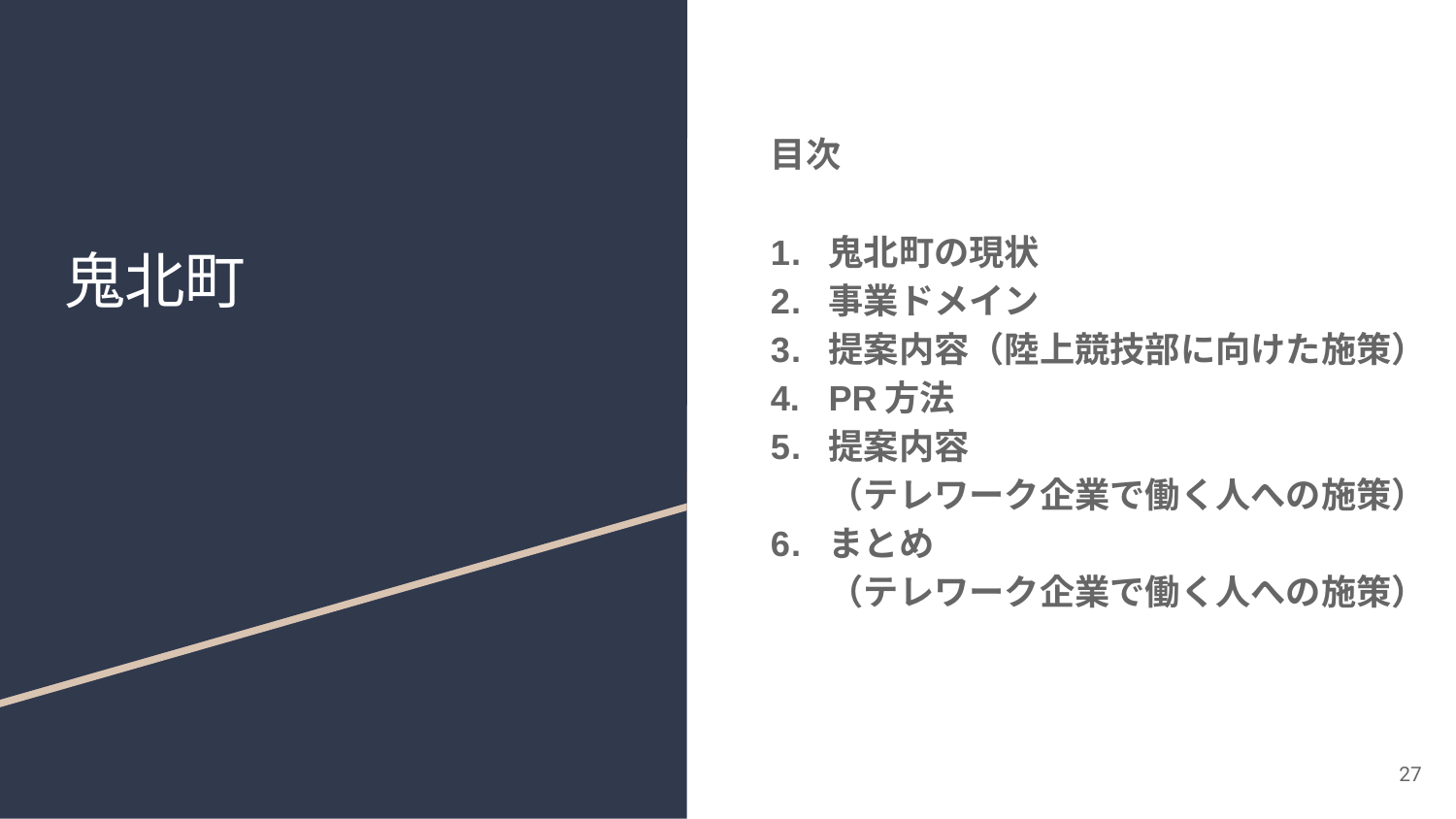

# 鬼北町
目次

鬼北町の現状
事業ドメイン
提案内容（陸上競技部に向けた施策）
PR方法
提案内容
（テレワーク企業で働く人への施策）
まとめ
（テレワーク企業で働く人への施策）
27